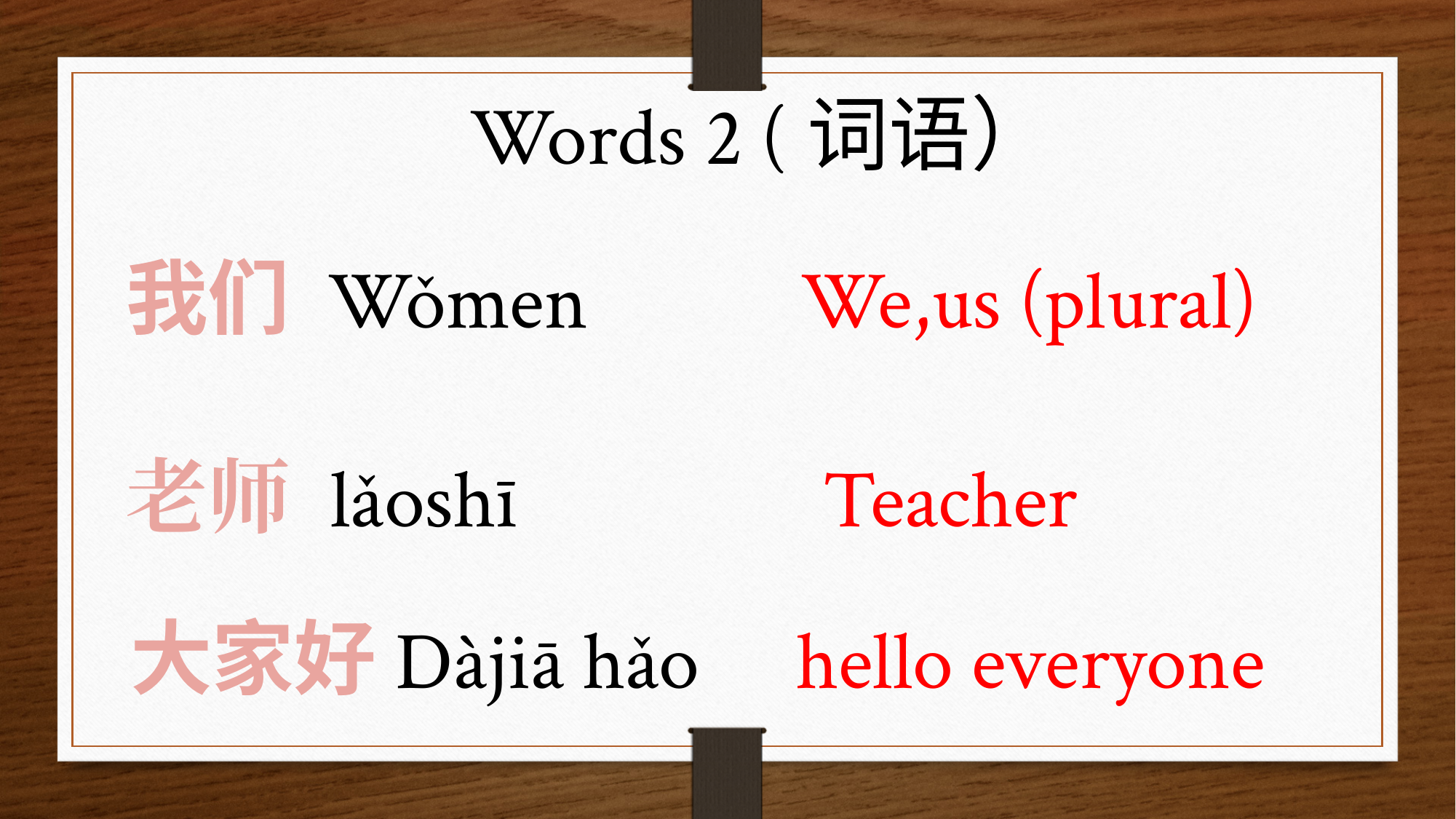

Words 2 (词语）
我们 Wǒmen

We,us (plural)
老师 lǎoshī
Teacher
大家好Dàjiā hǎo
hello everyone